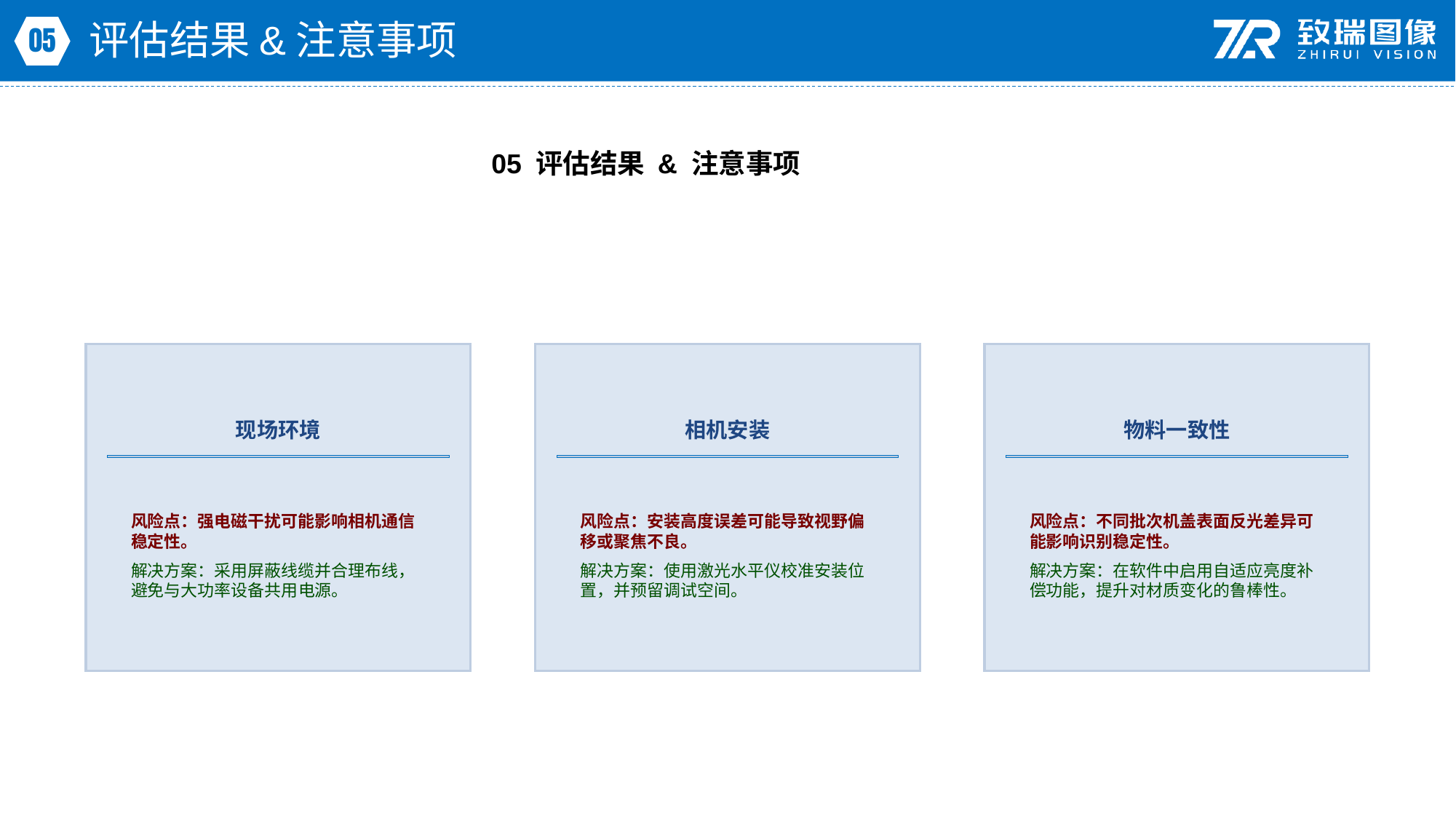

评估结果&注意事项
05

05 评估结果 & 注意事项

现场环境

相机安装

物料一致性

风险点：强电磁干扰可能影响相机通信稳定性。
解决方案：采用屏蔽线缆并合理布线，避免与大功率设备共用电源。

风险点：安装高度误差可能导致视野偏移或聚焦不良。
解决方案：使用激光水平仪校准安装位置，并预留调试空间。

风险点：不同批次机盖表面反光差异可能影响识别稳定性。
解决方案：在软件中启用自适应亮度补偿功能，提升对材质变化的鲁棒性。